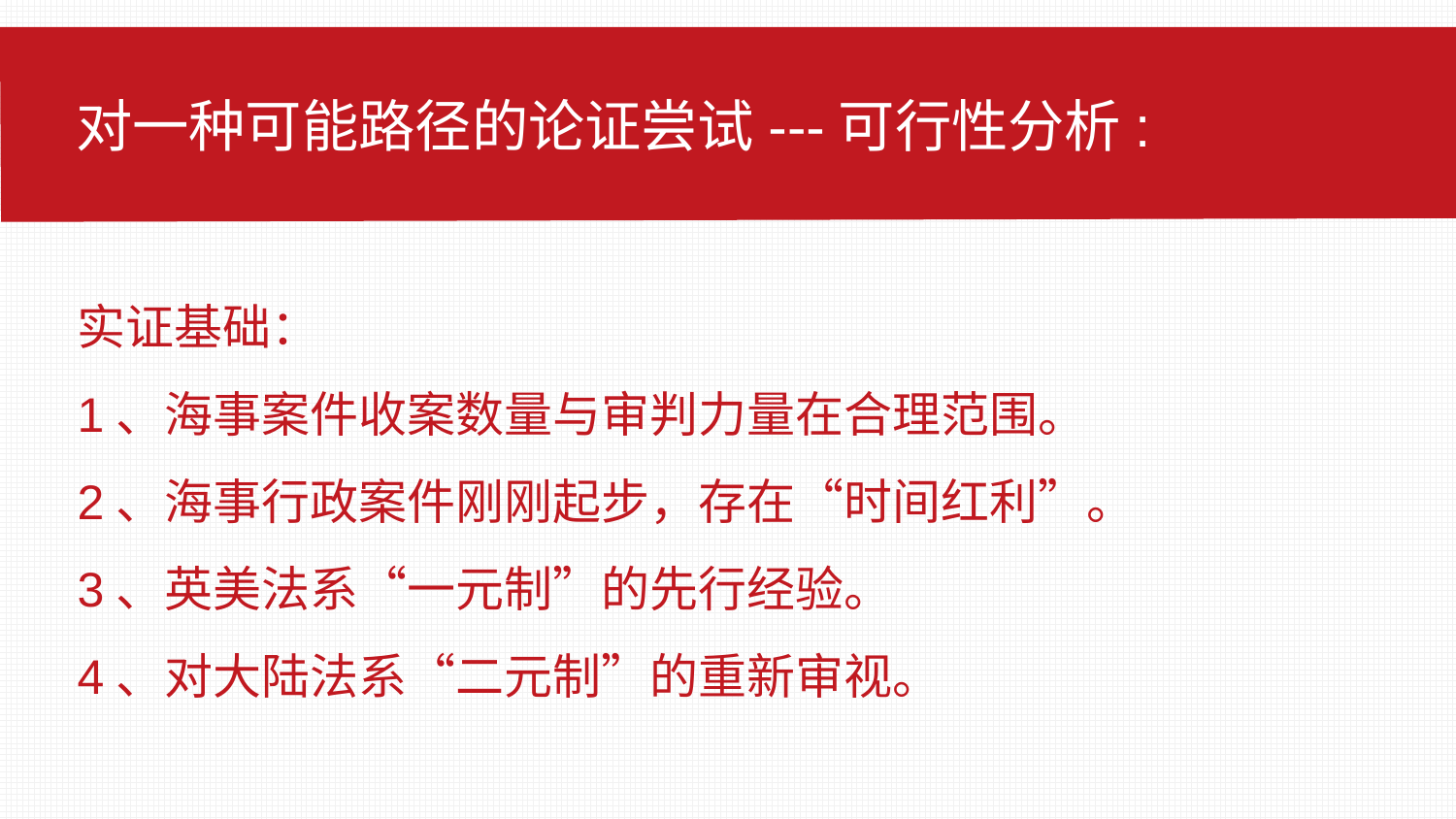

对一种可能路径的论证尝试---可行性分析:
实证基础：
1、海事案件收案数量与审判力量在合理范围。
2、海事行政案件刚刚起步，存在“时间红利”。
3、英美法系“一元制”的先行经验。
4、对大陆法系“二元制”的重新审视。